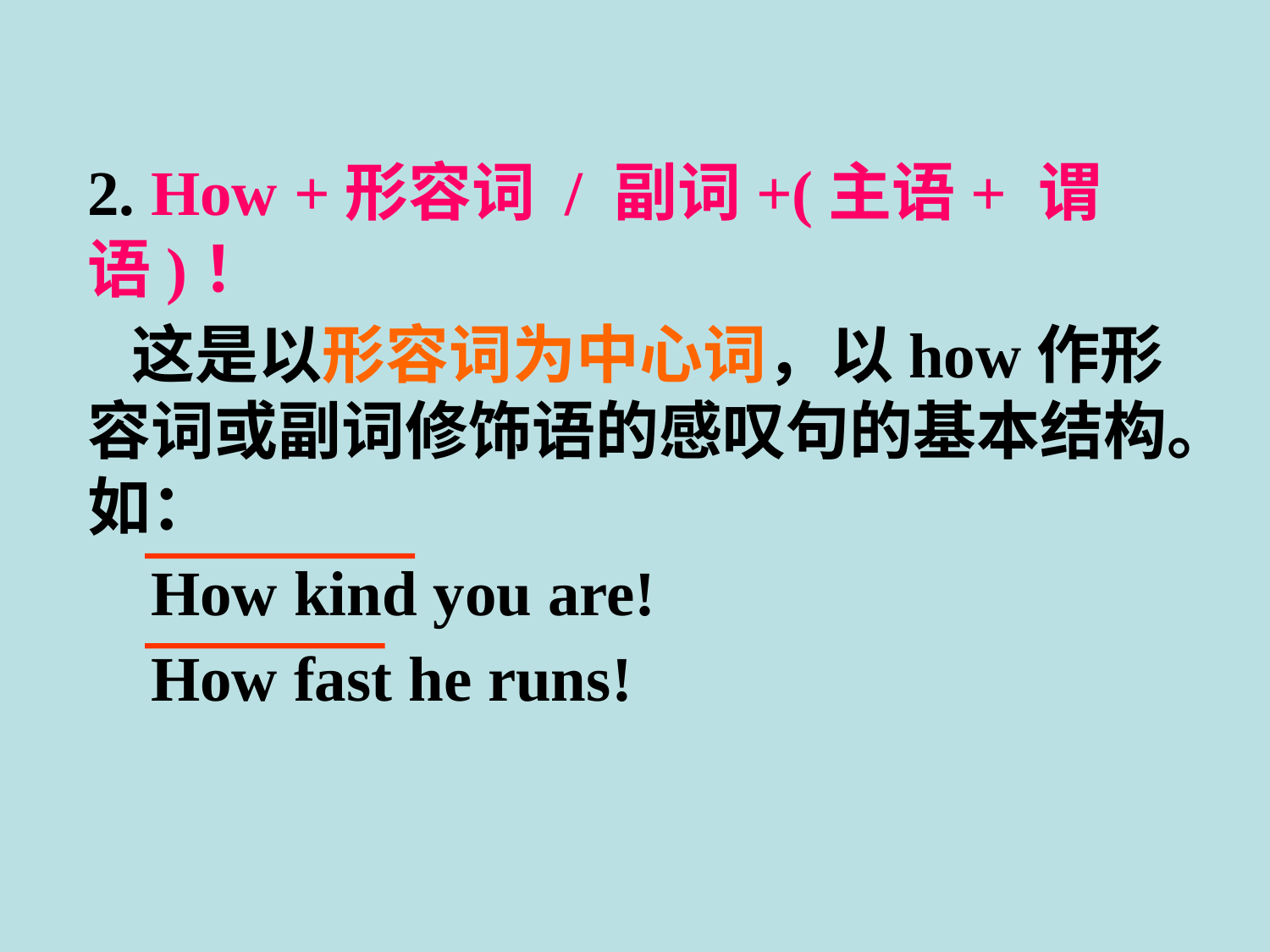

2. How +形容词 / 副词+(主语+ 谓语)！
  这是以形容词为中心词，以how作形容词或副词修饰语的感叹句的基本结构。如：
    How kind you are!
    How fast he runs!